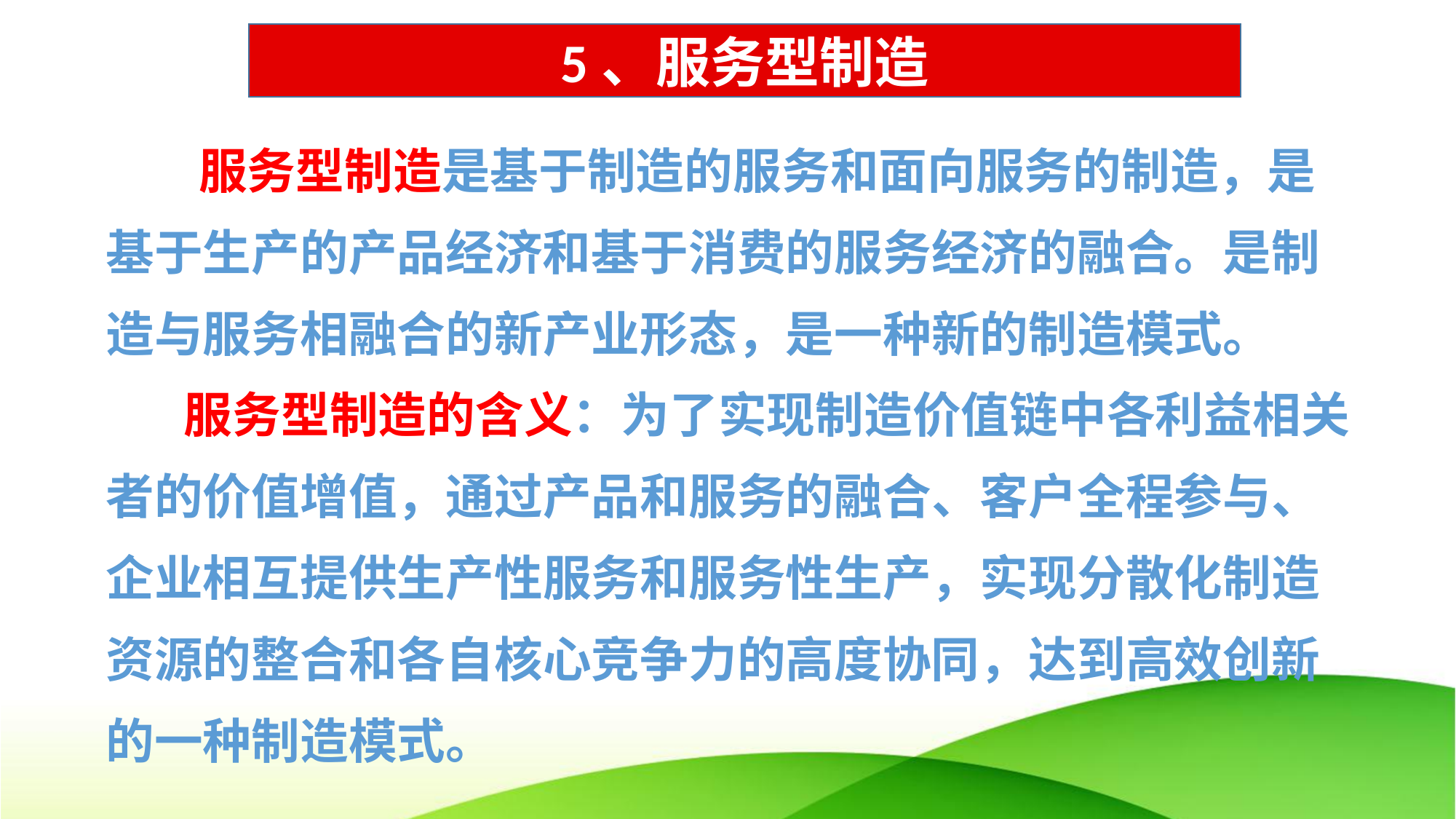

5、服务型制造
              服务型制造是基于制造的服务和面向服务的制造，是基于生产的产品经济和基于消费的服务经济的融合。是制造与服务相融合的新产业形态，是一种新的制造模式。
      服务型制造的含义：为了实现制造价值链中各利益相关者的价值增值，通过产品和服务的融合、客户全程参与、企业相互提供生产性服务和服务性生产，实现分散化制造资源的整合和各自核心竞争力的高度协同，达到高效创新的一种制造模式。